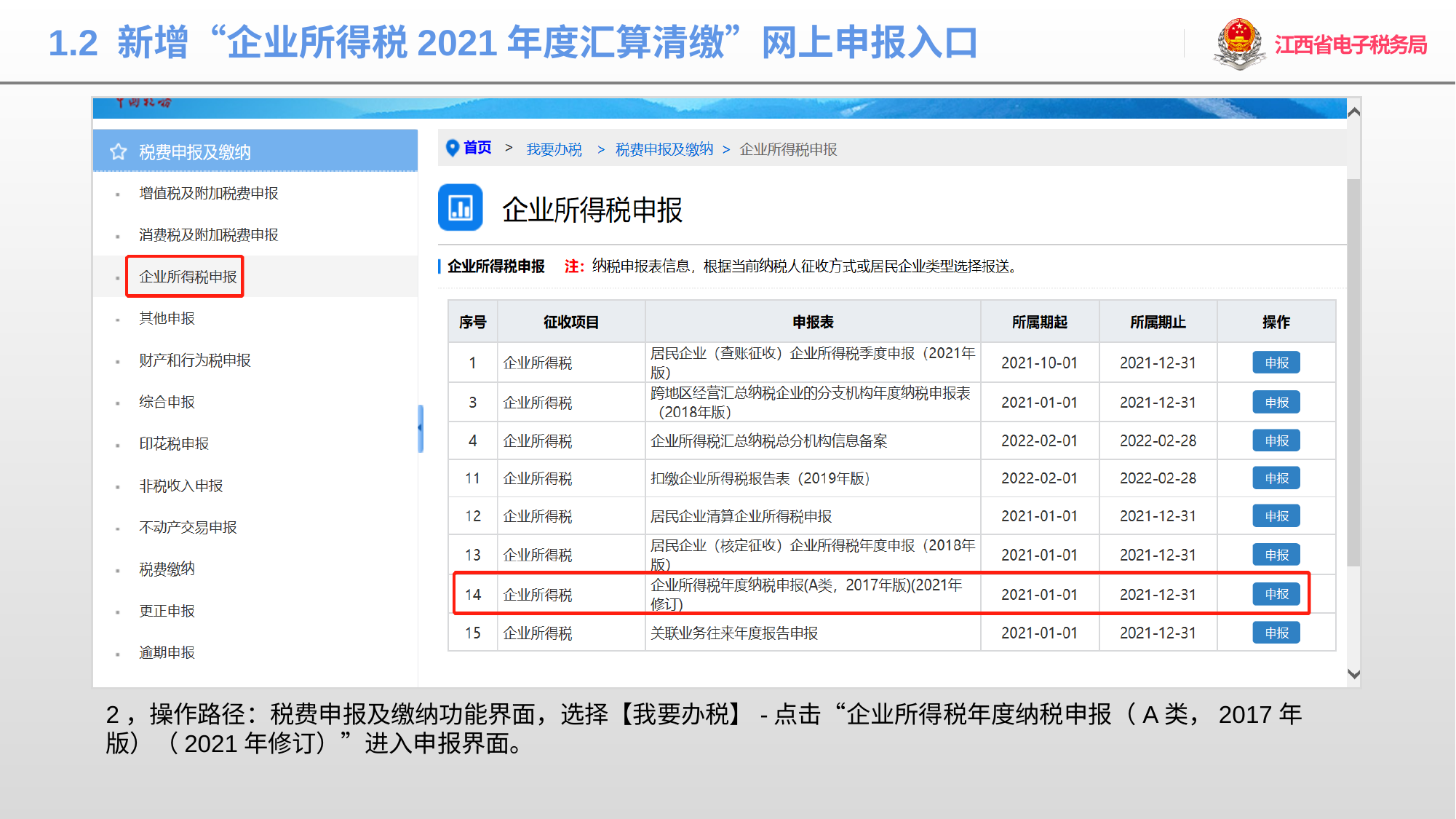

1.2 新增“企业所得税2021年度汇算清缴”网上申报入口

2，操作路径：税费申报及缴纳功能界面，选择【我要办税】-点击“企业所得税年度纳税申报（A类，2017年版）（2021年修订）”进入申报界面。